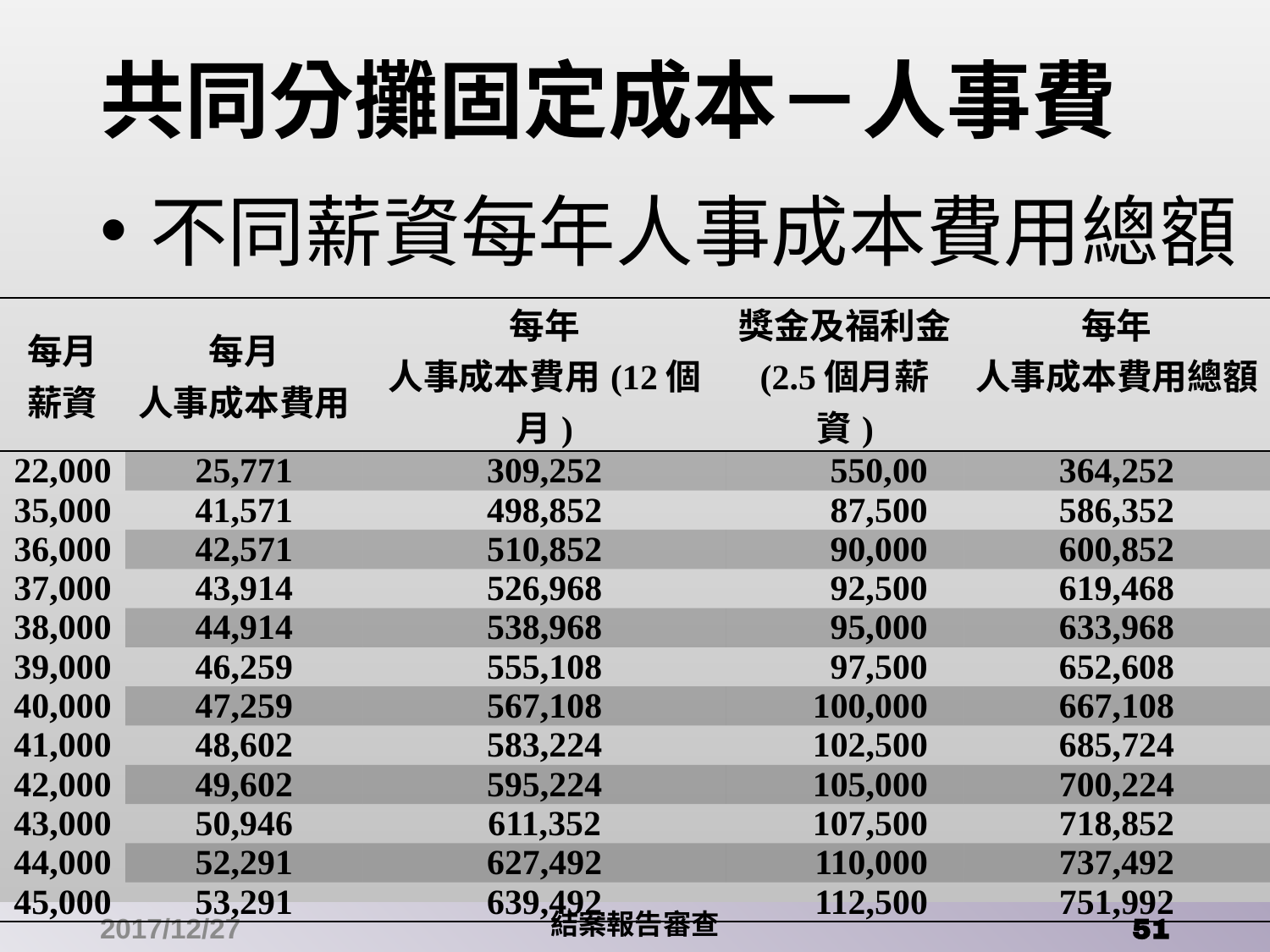

# 共同分攤固定成本－人事費
不同薪資每年人事成本費用總額
| 每月 薪資 | 每月 人事成本費用 | 每年 人事成本費用(12個月) | 獎金及福利金 (2.5個月薪資) | 每年 人事成本費用總額 |
| --- | --- | --- | --- | --- |
| 22,000 | 25,771 | 309,252 | 550,00 | 364,252 |
| 35,000 | 41,571 | 498,852 | 87,500 | 586,352 |
| 36,000 | 42,571 | 510,852 | 90,000 | 600,852 |
| 37,000 | 43,914 | 526,968 | 92,500 | 619,468 |
| 38,000 | 44,914 | 538,968 | 95,000 | 633,968 |
| 39,000 | 46,259 | 555,108 | 97,500 | 652,608 |
| 40,000 | 47,259 | 567,108 | 100,000 | 667,108 |
| 41,000 | 48,602 | 583,224 | 102,500 | 685,724 |
| 42,000 | 49,602 | 595,224 | 105,000 | 700,224 |
| 43,000 | 50,946 | 611,352 | 107,500 | 718,852 |
| 44,000 | 52,291 | 627,492 | 110,000 | 737,492 |
| 45,000 | 53,291 | 639,492 | 112,500 | 751,992 |
2017/12/27
結案報告審查
51